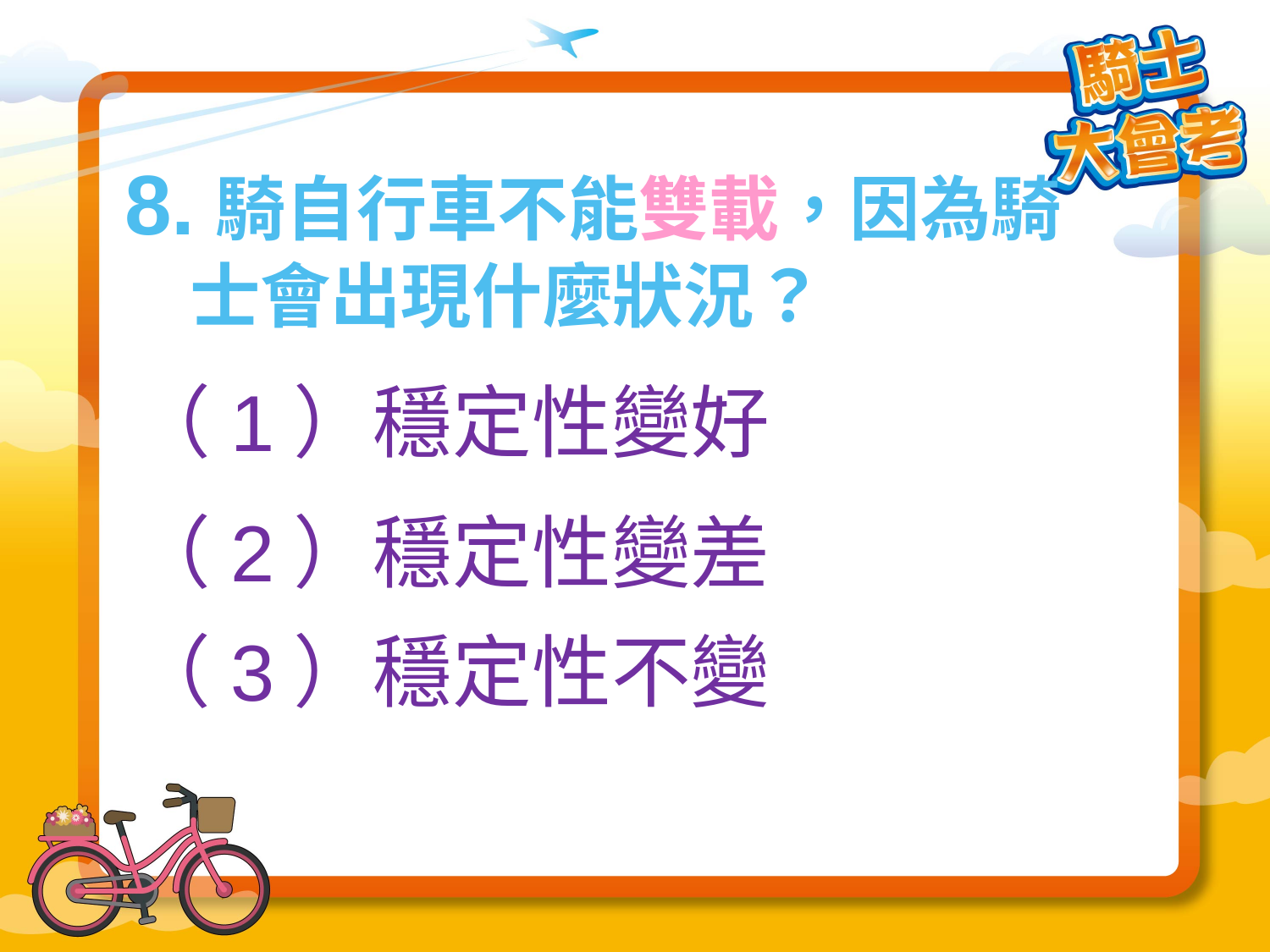

8.騎自行車不能雙載，因為騎
   士會出現什麼狀況？
（1）穩定性變好
（2）穩定性變差
（3）穩定性不變